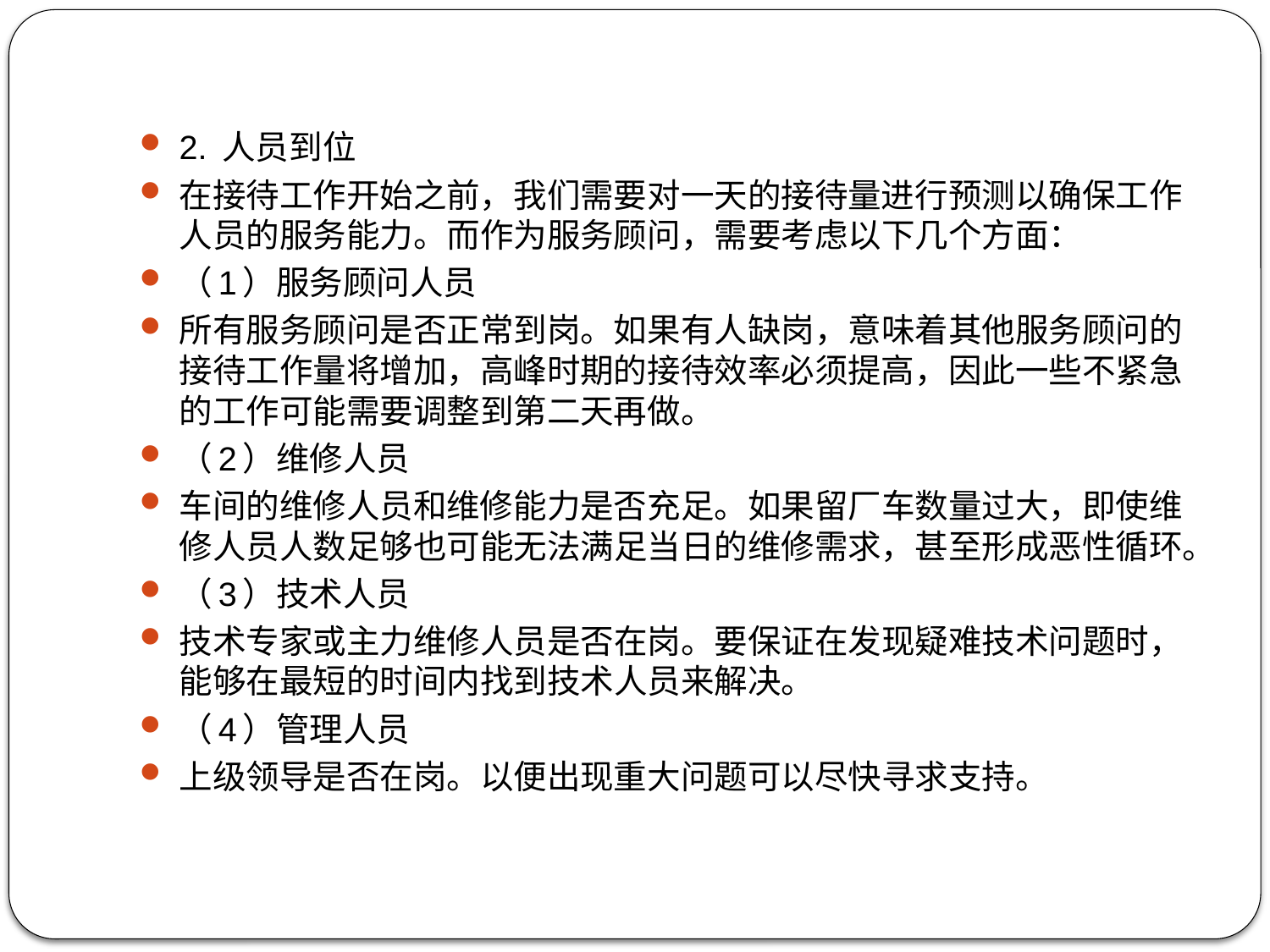

2. 人员到位
在接待工作开始之前，我们需要对一天的接待量进行预测以确保工作人员的服务能力。而作为服务顾问，需要考虑以下几个方面：
（1）服务顾问人员
所有服务顾问是否正常到岗。如果有人缺岗，意味着其他服务顾问的接待工作量将增加，高峰时期的接待效率必须提高，因此一些不紧急的工作可能需要调整到第二天再做。
（2）维修人员
车间的维修人员和维修能力是否充足。如果留厂车数量过大，即使维修人员人数足够也可能无法满足当日的维修需求，甚至形成恶性循环。
（3）技术人员
技术专家或主力维修人员是否在岗。要保证在发现疑难技术问题时，能够在最短的时间内找到技术人员来解决。
（4）管理人员
上级领导是否在岗。以便出现重大问题可以尽快寻求支持。